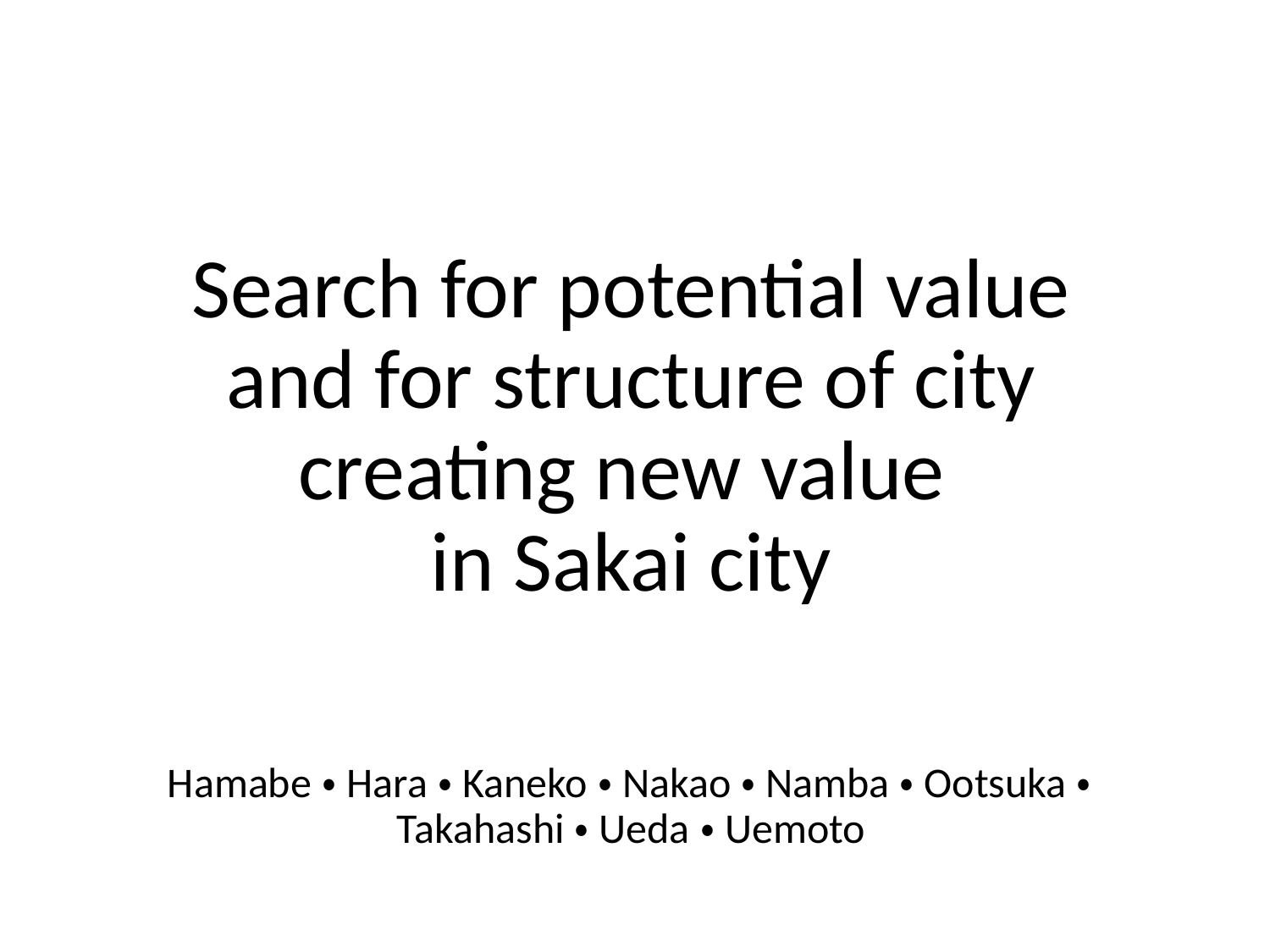

# Search for potential value and for structure of city creating new value in Sakai city

Hamabe・Hara・Kaneko・Nakao・Namba・Ootsuka・Takahashi・Ueda・Uemoto